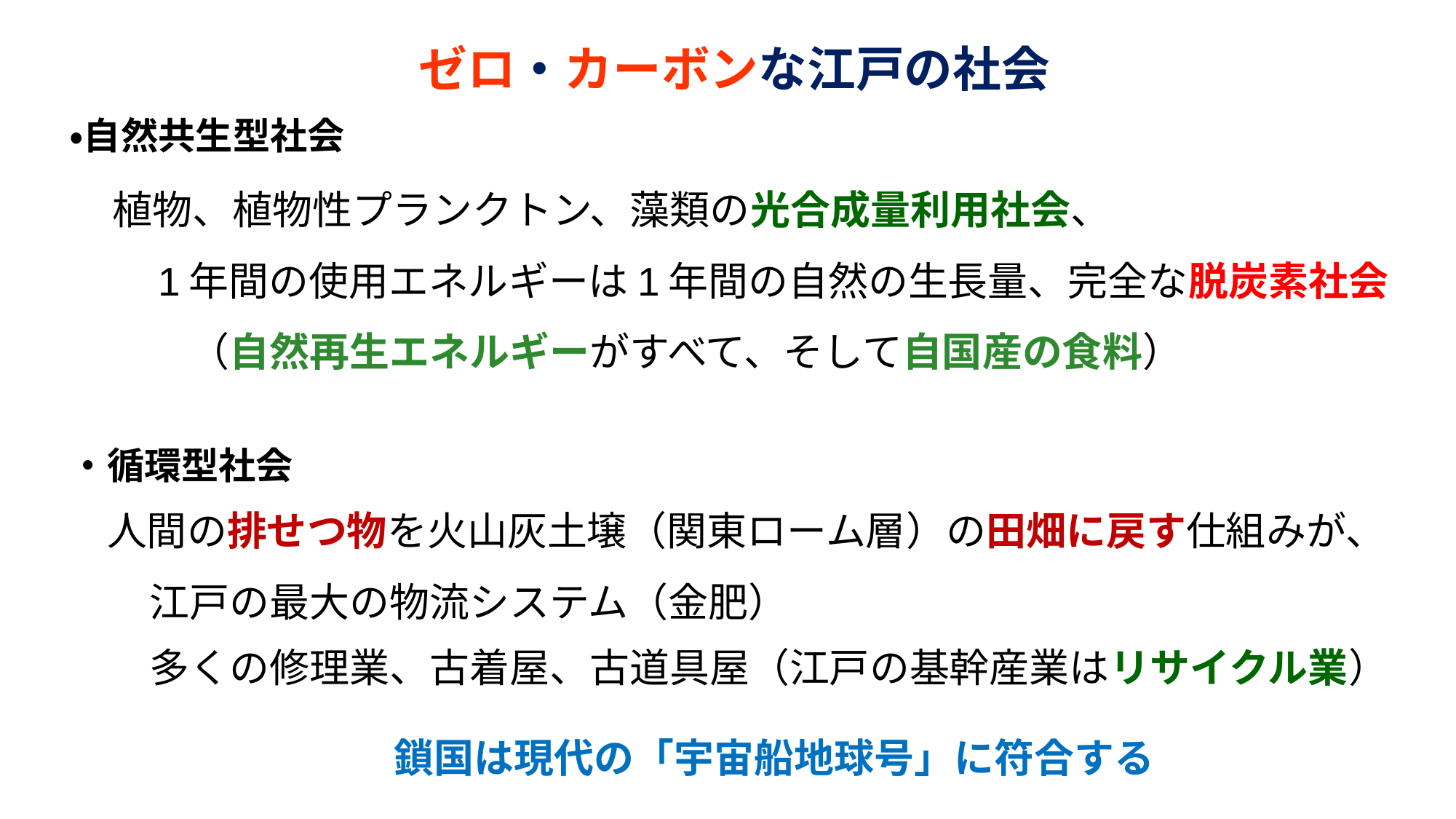

# ゼロ・カーボンな江戸の社会
・自然共生型社会
　植物、植物性プランクトン、藻類の光合成量利用社会、
　　1年間の使用エネルギーは1年間の自然の生長量、完全な脱炭素社会
　　　（自然再生エネルギーがすべて、そして自国産の食料）

・循環型社会
　人間の排せつ物を火山灰土壌（関東ローム層）の田畑に戻す仕組みが、
　　江戸の最大の物流システム（金肥）
　　多くの修理業、古着屋、古道具屋（江戸の基幹産業はリサイクル業）
　　鎖国は現代の「宇宙船地球号」に符合する